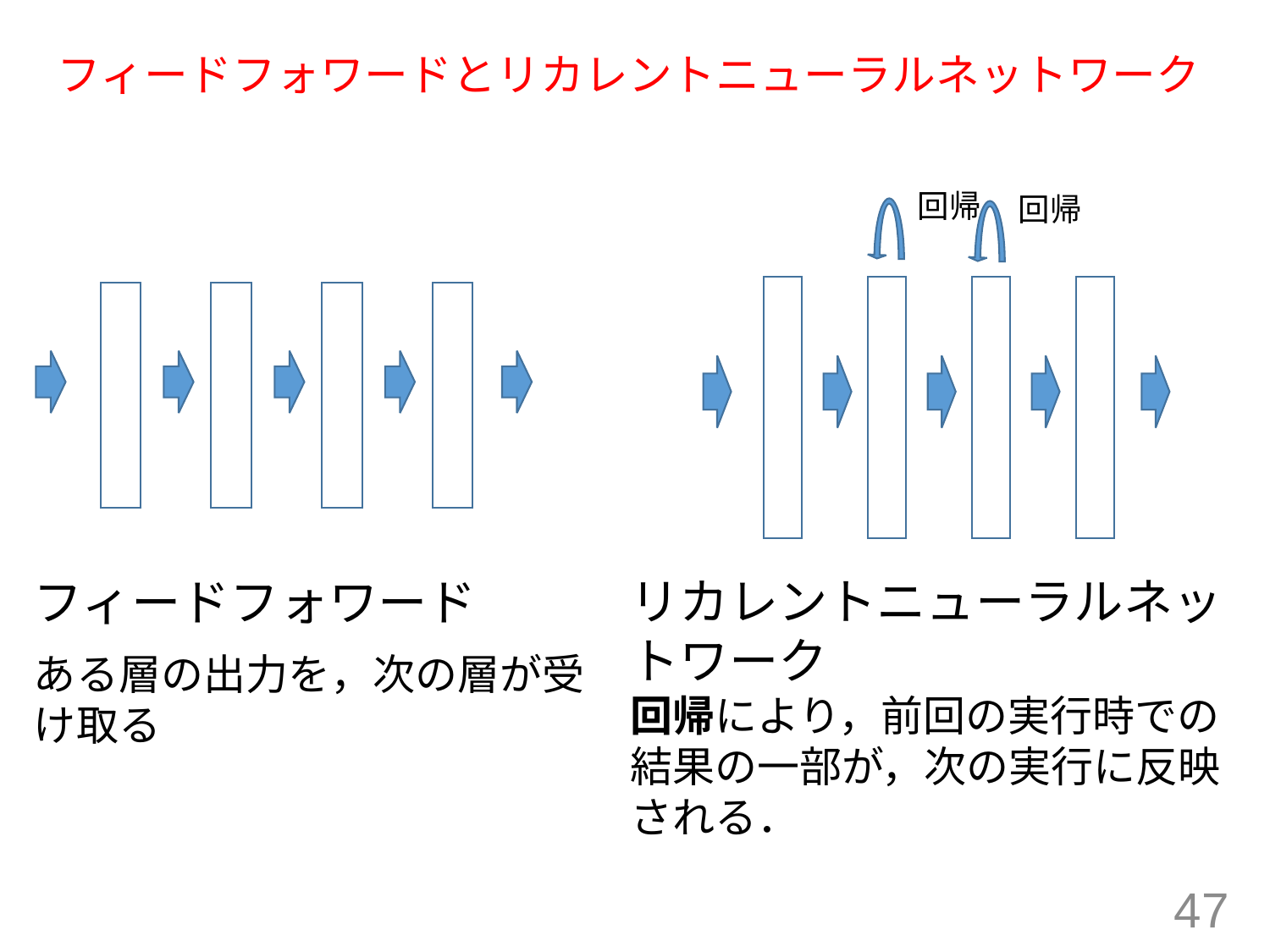

# フィードフォワードとリカレントニューラルネットワーク
回帰
回帰

フィードフォワード
ある層の出力を，次の層が受け取る
リカレントニューラルネットワーク
回帰により，前回の実行時での結果の一部が，次の実行に反映される．

47